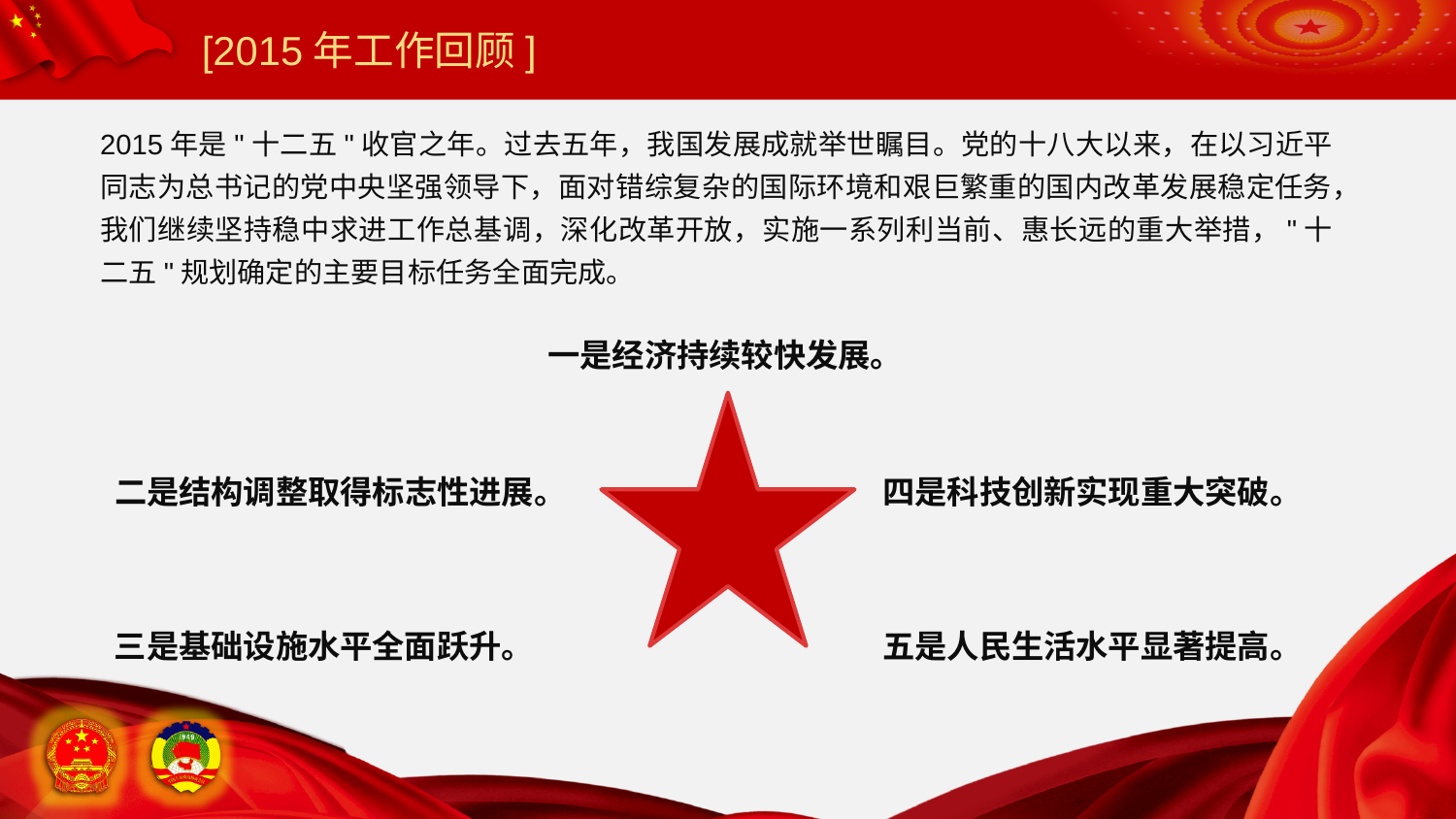

2015年是"十二五"收官之年。过去五年，我国发展成就举世瞩目。党的十八大以来，在以习近平同志为总书记的党中央坚强领导下，面对错综复杂的国际环境和艰巨繁重的国内改革发展稳定任务，我们继续坚持稳中求进工作总基调，深化改革开放，实施一系列利当前、惠长远的重大举措，"十二五"规划确定的主要目标任务全面完成。
一是经济持续较快发展。

二是结构调整取得标志性进展。
四是科技创新实现重大突破。
三是基础设施水平全面跃升。
五是人民生活水平显著提高。